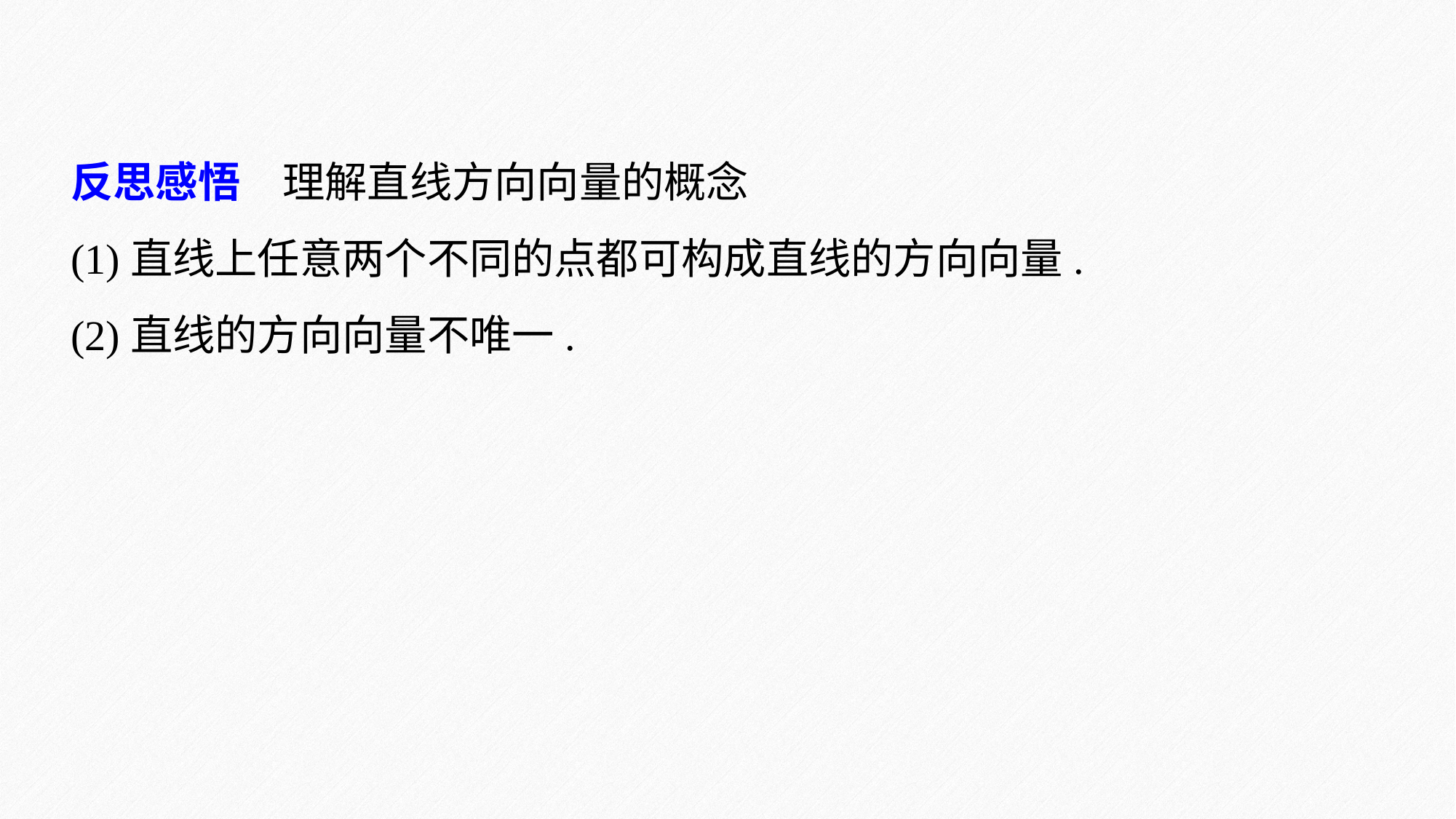

反思感悟　理解直线方向向量的概念
(1)直线上任意两个不同的点都可构成直线的方向向量.
(2)直线的方向向量不唯一.